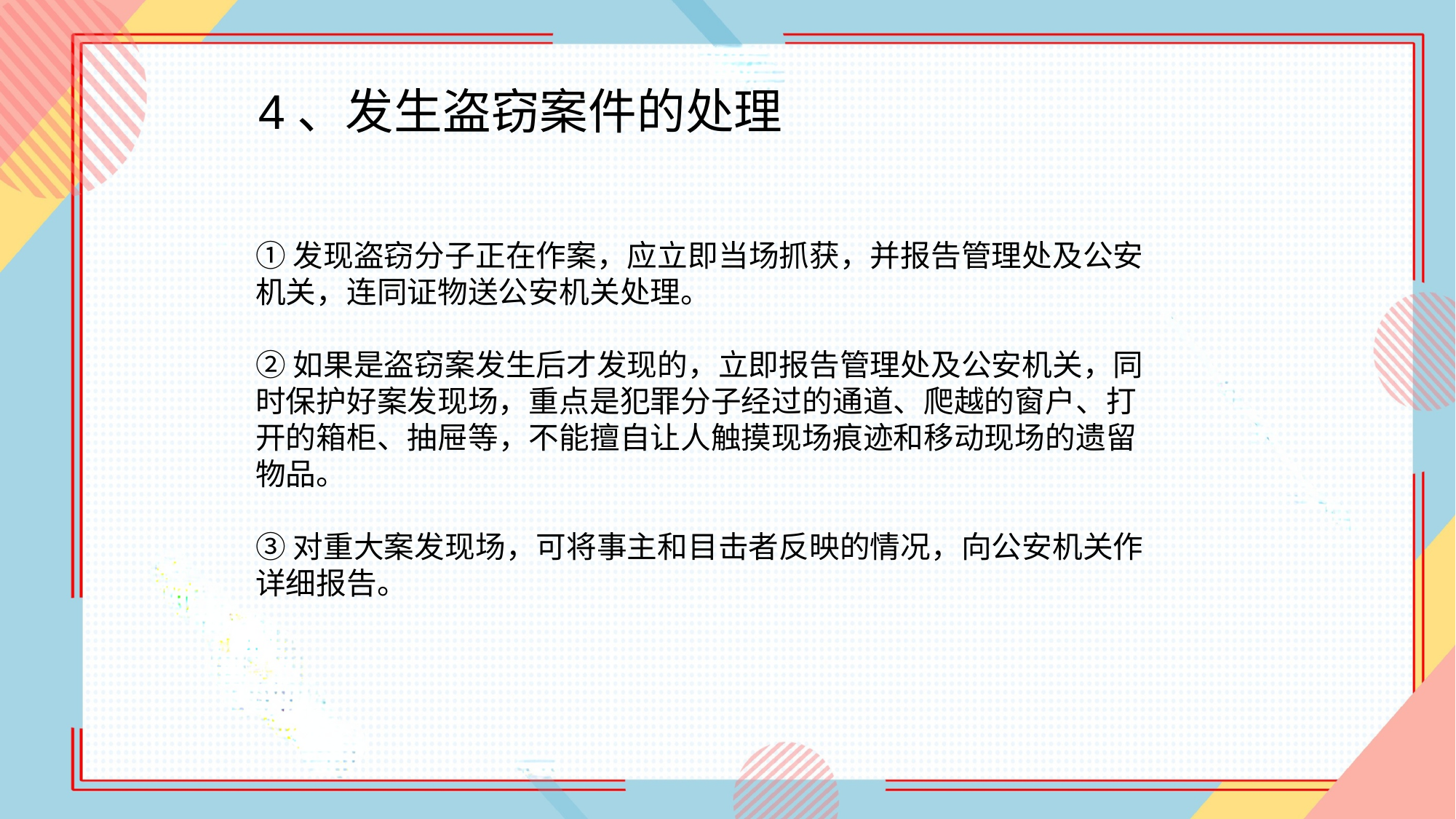

4、发生盗窃案件的处理

①发现盗窃分子正在作案，应立即当场抓获，并报告管理处及公安机关，连同证物送公安机关处理。
②如果是盗窃案发生后才发现的，立即报告管理处及公安机关，同时保护好案发现场，重点是犯罪分子经过的通道、爬越的窗户、打开的箱柜、抽屉等，不能擅自让人触摸现场痕迹和移动现场的遗留物品。
③对重大案发现场，可将事主和目击者反映的情况，向公安机关作详细报告。